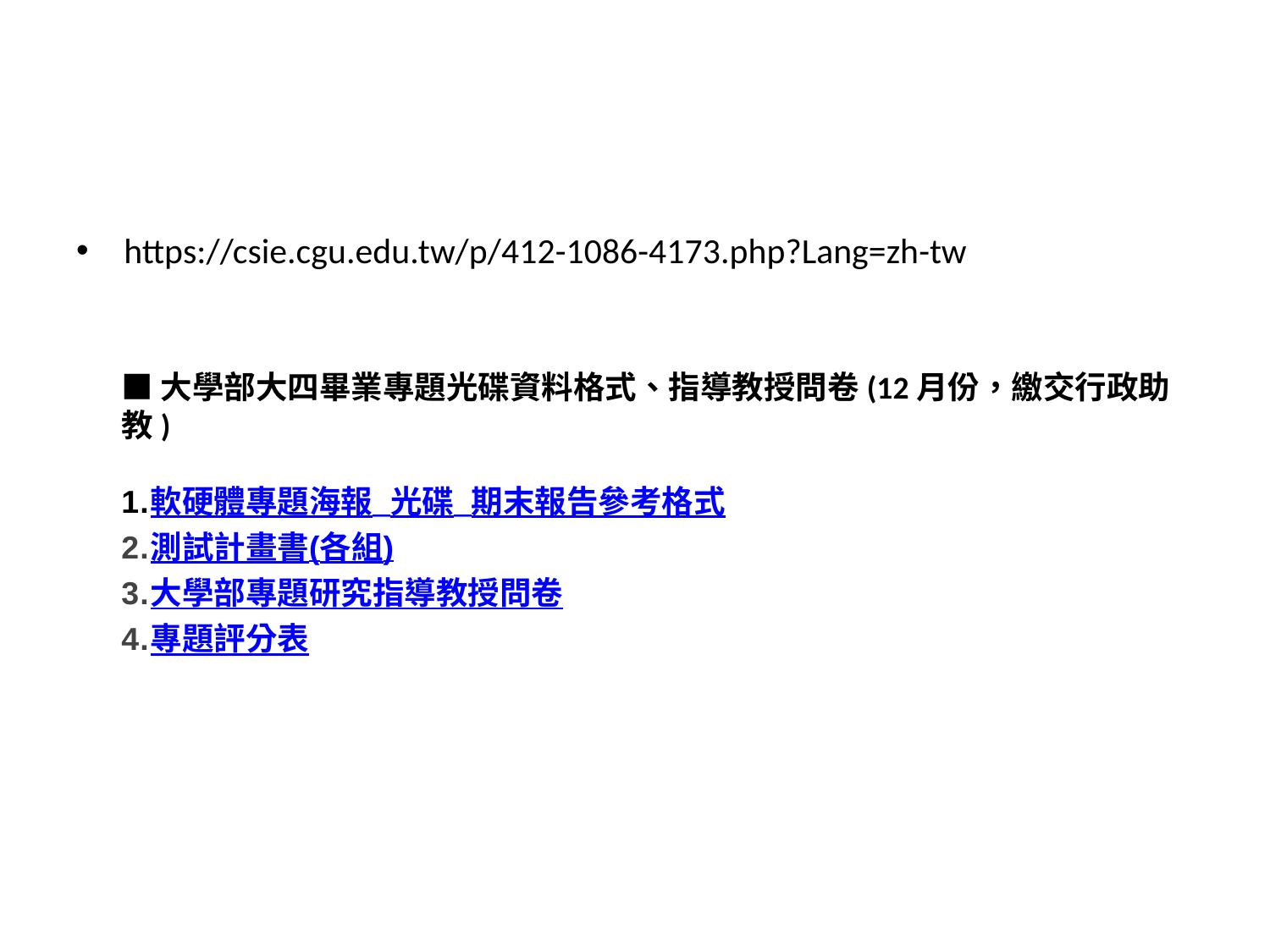

#
https://csie.cgu.edu.tw/p/412-1086-4173.php?Lang=zh-tw
■大學部大四畢業專題光碟資料格式、指導教授問卷(12月份，繳交行政助教)

軟硬體專題海報_光碟_期末報告參考格式
測試計畫書(各組)
大學部專題研究指導教授問卷
專題評分表